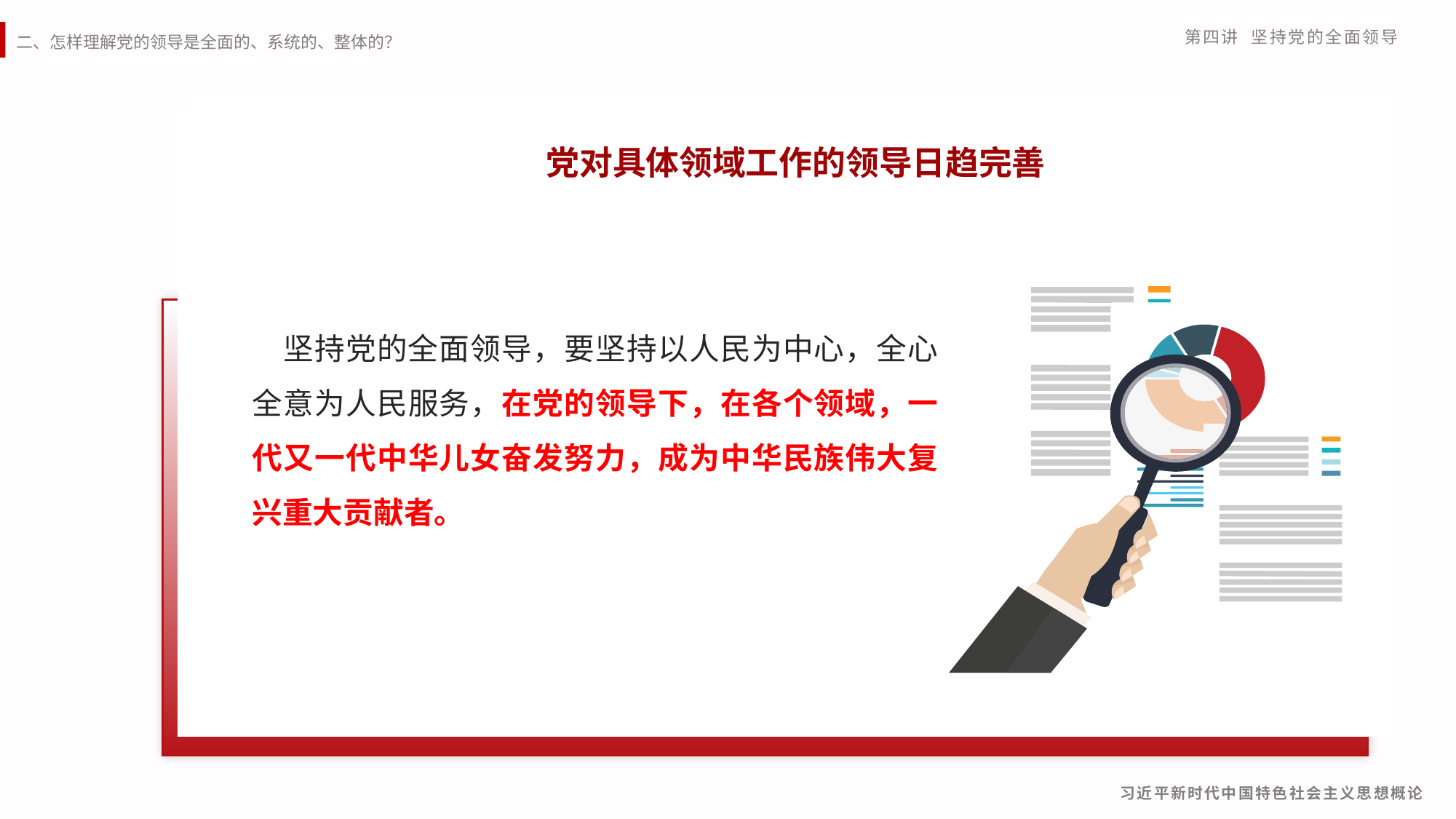

党对具体领域工作的领导日趋完善

　坚持党的全面领导，要坚持以人民为中心，全心全意为人民服务，在党的领导下，在各个领域，一代又一代中华儿女奋发努力，成为中华民族伟大复兴重大贡献者。